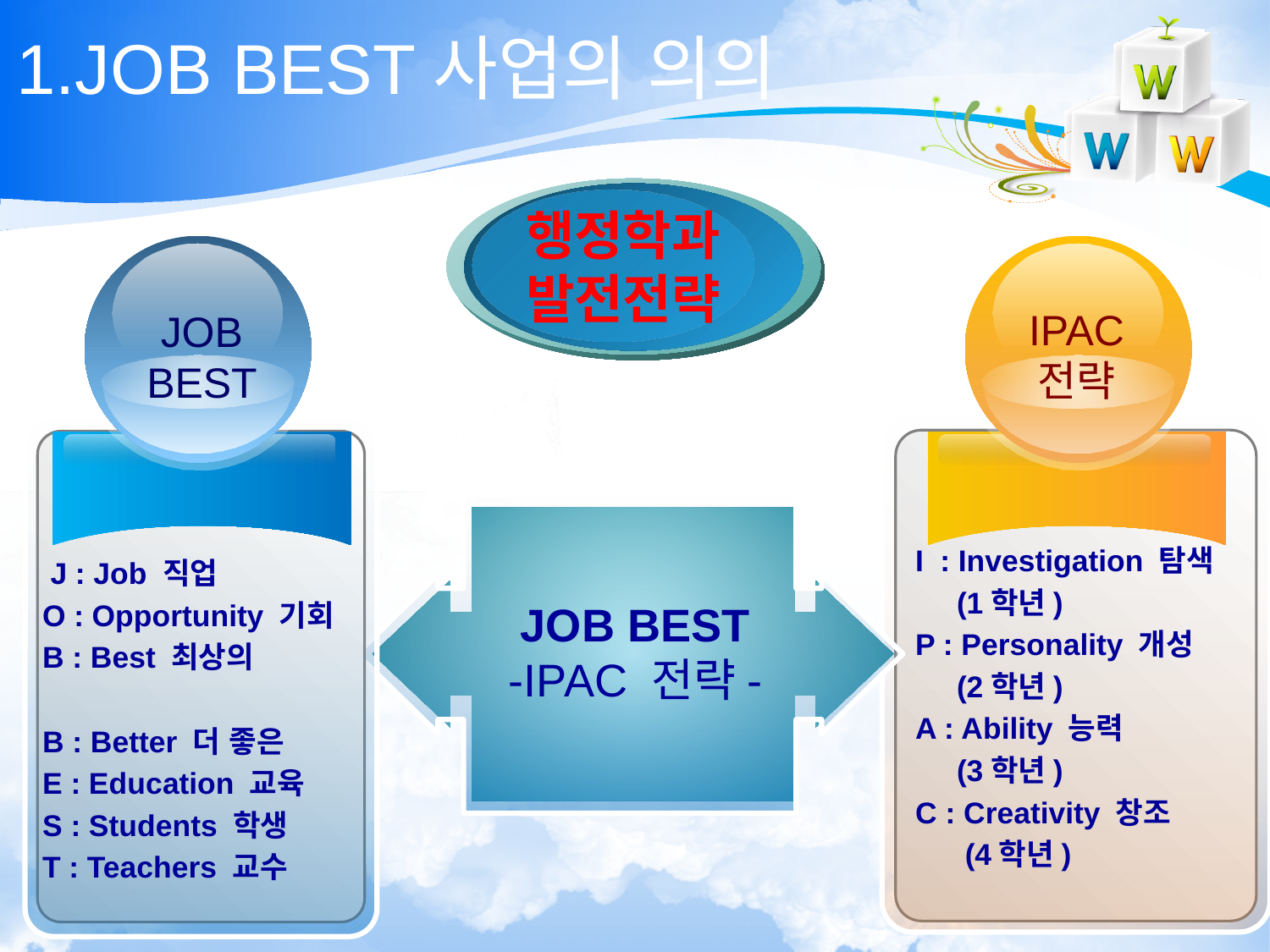

# 1.JOB BEST사업의 의의

행정학과
발전전략

IPAC
전략
JOB BEST

I  : Investigation 탐색
     (1학년)
P : Personality 개성
     (2학년)
A : Ability 능력
     (3학년)
C : Creativity 창조
      (4학년)

 J : Job 직업
O : Opportunity 기회
B : Best 최상의

B : Better 더 좋은
E : Education 교육
S : Students 학생
T : Teachers 교수
JOB BEST
-IPAC 전략-